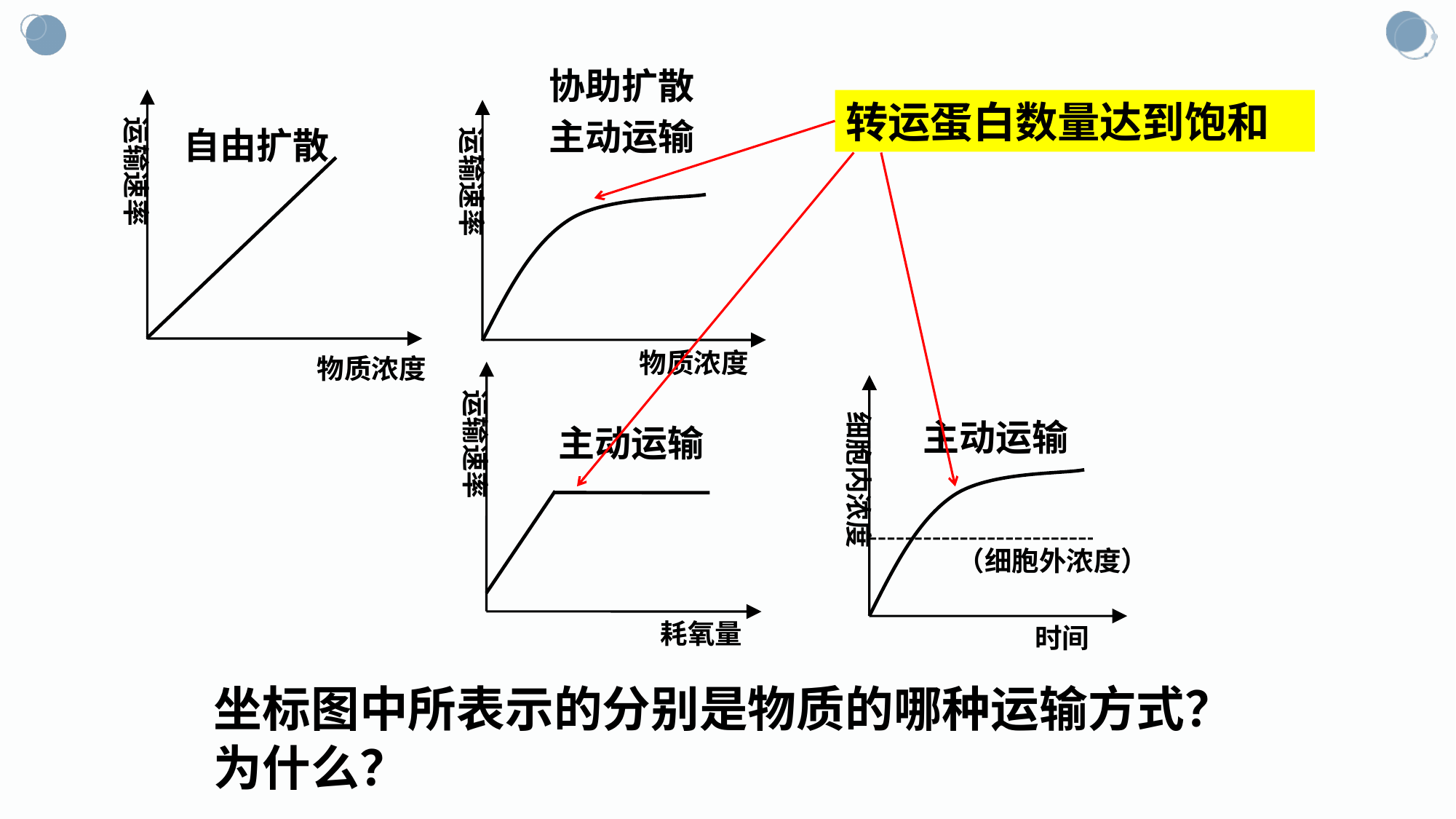

协助扩散

运输速率

物质浓度
转运蛋白数量达到饱和

运输速率

物质浓度

主动运输
自由扩散

运输速率

耗氧量

（细胞外浓度）

时间
细胞内浓度

主动运输
主动运输

坐标图中所表示的分别是物质的哪种运输方式？
为什么？